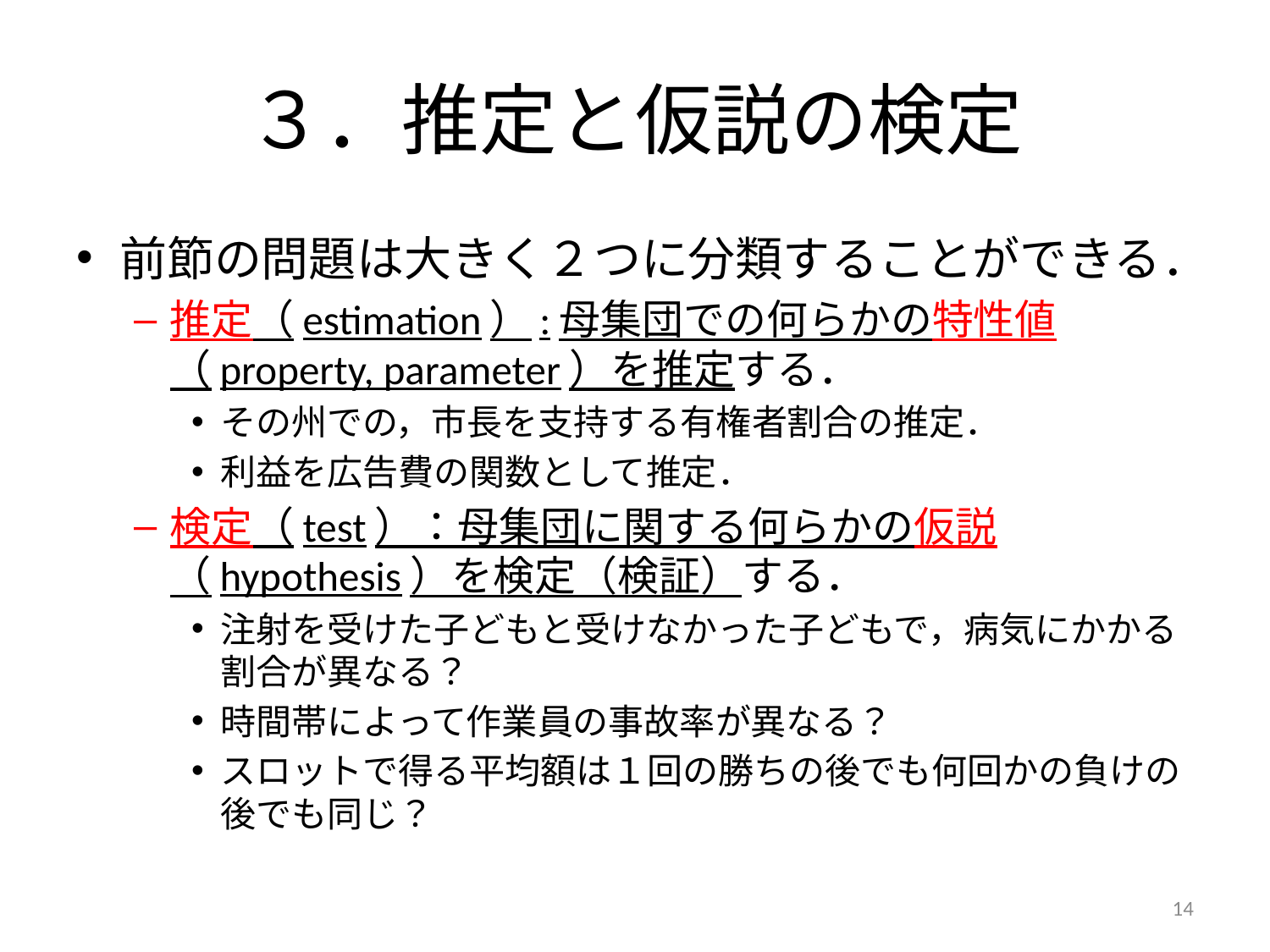

# ３．推定と仮説の検定
前節の問題は大きく２つに分類することができる．
推定（estimation）:母集団での何らかの特性値（property, parameter）を推定する．
その州での，市長を支持する有権者割合の推定．
利益を広告費の関数として推定．
検定（test）：母集団に関する何らかの仮説（hypothesis）を検定（検証）する．
注射を受けた子どもと受けなかった子どもで，病気にかかる割合が異なる？
時間帯によって作業員の事故率が異なる？
スロットで得る平均額は１回の勝ちの後でも何回かの負けの後でも同じ？
14